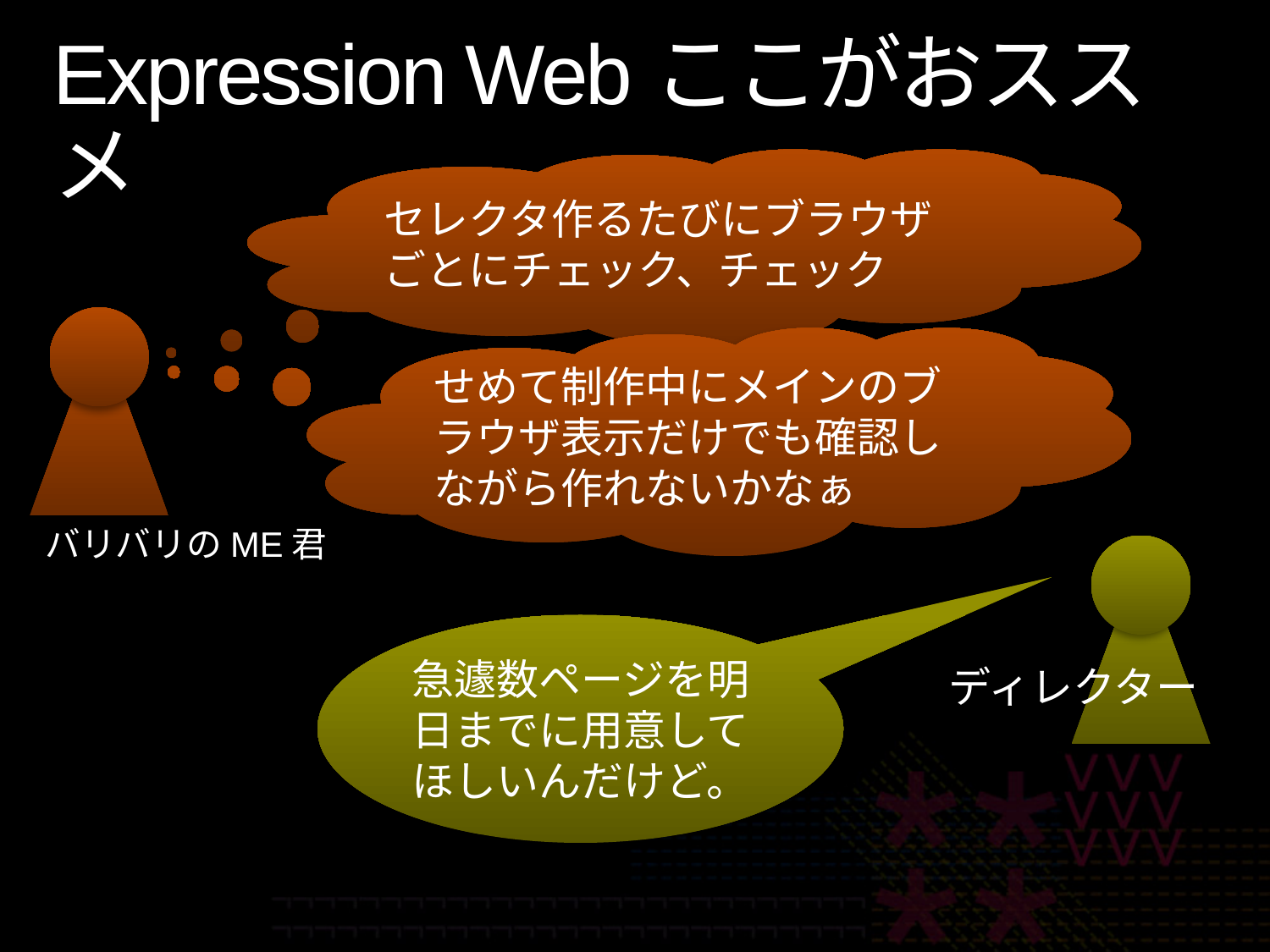

# Expression Webここがおススメ
セレクタ作るたびにブラウザごとにチェック、チェック

せめて制作中にメインのブラウザ表示だけでも確認しながら作れないかなぁ
バリバリのME君

急遽数ページを明日までに用意してほしいんだけど。
ディレクター